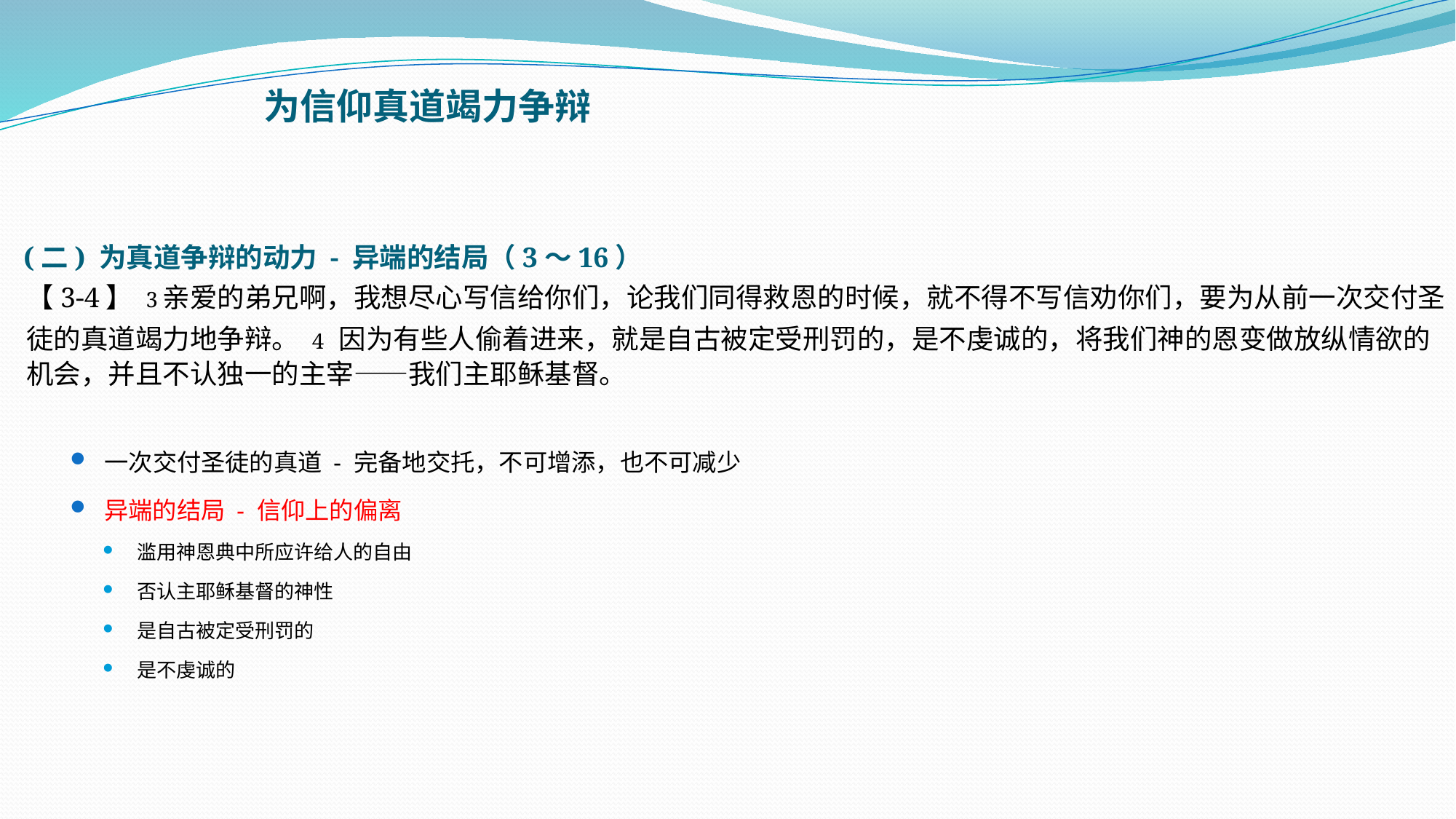

# 为信仰真道竭力争辩
(二) 为真道争辩的动力 - 异端的结局（3～16）
【3-4】 3亲爱的弟兄啊，我想尽心写信给你们，论我们同得救恩的时候，就不得不写信劝你们，要为从前一次交付圣徒的真道竭力地争辩。 4 因为有些人偷着进来，就是自古被定受刑罚的，是不虔诚的，将我们神的恩变做放纵情欲的机会，并且不认独一的主宰——我们主耶稣基督。

一次交付圣徒的真道 - 完备地交托，不可增添，也不可减少
异端的结局 - 信仰上的偏离
滥用神恩典中所应许给人的自由
否认主耶稣基督的神性
是自古被定受刑罚的
是不虔诚的